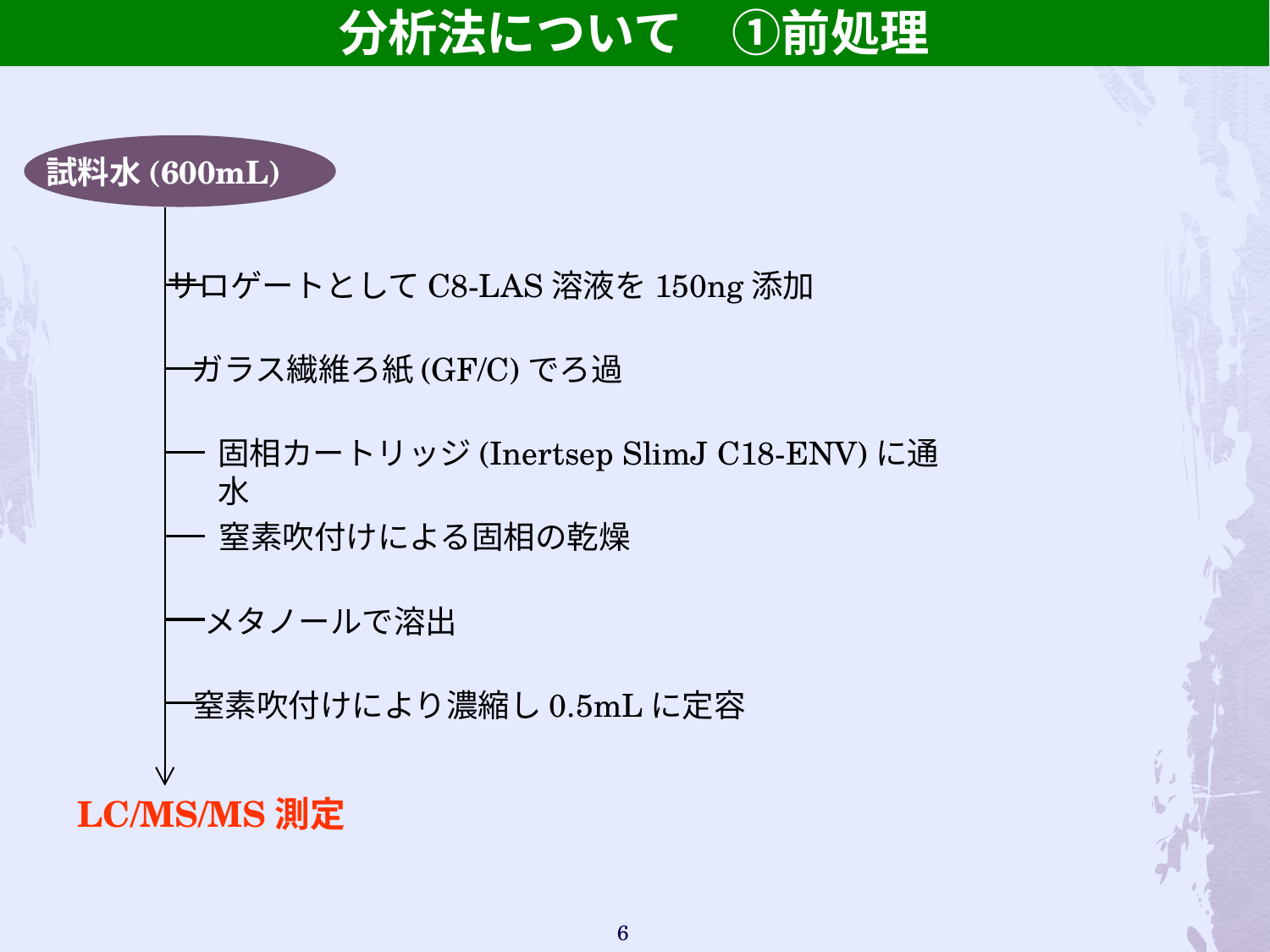

分析法について　①前処理

試料水(600mL)
サロゲートとしてC8-LAS溶液を150ng添加
ガラス繊維ろ紙(GF/C)でろ過
固相カートリッジ(Inertsep SlimJ C18-ENV)に通水
窒素吹付けによる固相の乾燥
メタノールで溶出
窒素吹付けにより濃縮し0.5mLに定容
LC/MS/MS測定
6